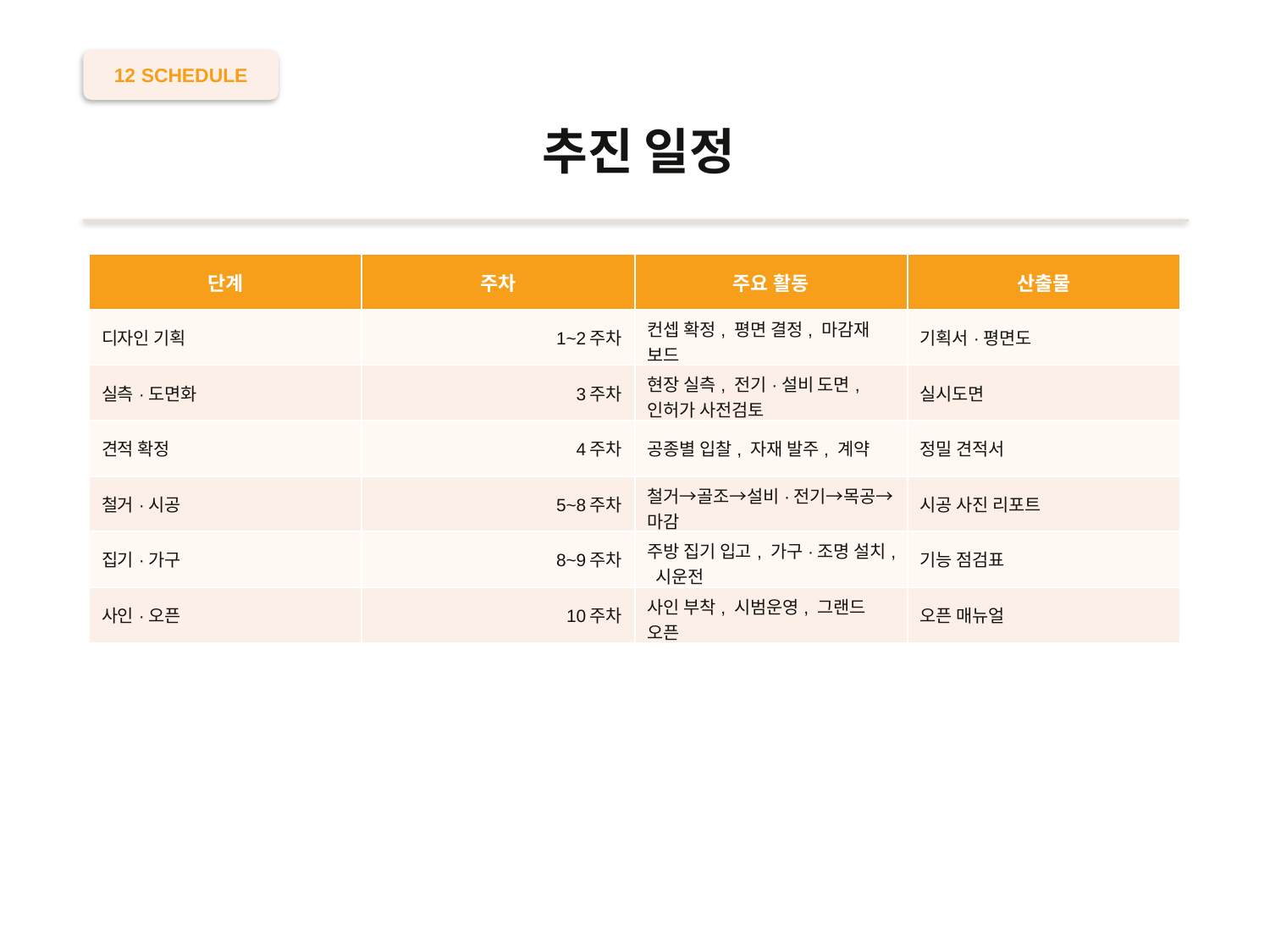

12 SCHEDULE
추진 일정

| 단계 | 주차 | 주요 활동 | 산출물 |
| --- | --- | --- | --- |
| 디자인 기획 | 1~2주차 | 컨셉 확정, 평면 결정, 마감재 보드 | 기획서·평면도 |
| 실측·도면화 | 3주차 | 현장 실측, 전기·설비 도면, 인허가 사전검토 | 실시도면 |
| 견적 확정 | 4주차 | 공종별 입찰, 자재 발주, 계약 | 정밀 견적서 |
| 철거·시공 | 5~8주차 | 철거→골조→설비·전기→목공→마감 | 시공 사진 리포트 |
| 집기·가구 | 8~9주차 | 주방 집기 입고, 가구·조명 설치, 시운전 | 기능 점검표 |
| 사인·오픈 | 10주차 | 사인 부착, 시범운영, 그랜드 오픈 | 오픈 매뉴얼 |